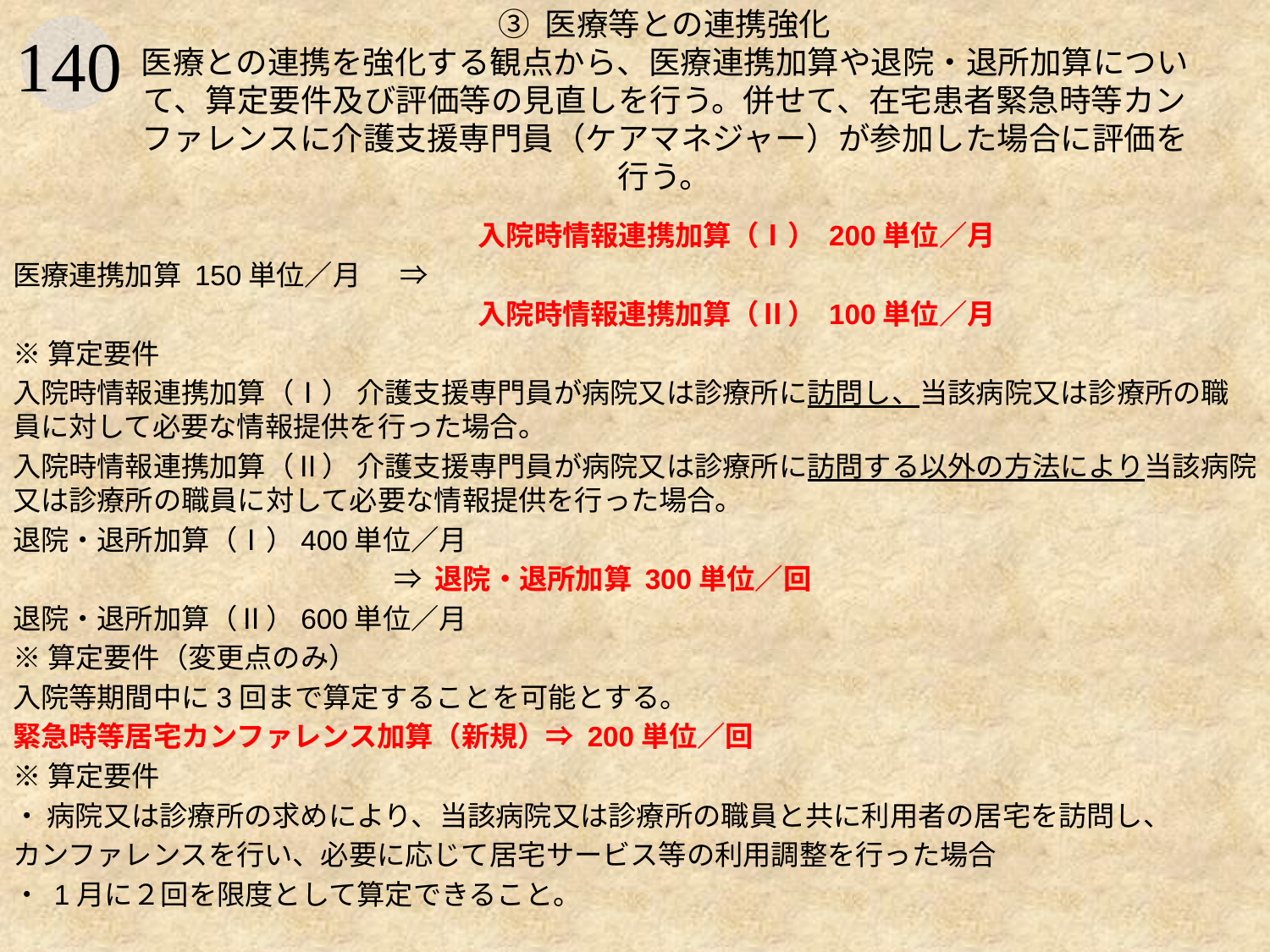

# ③ 医療等との連携強化 医療との連携を強化する観点から、医療連携加算や退院・退所加算について、算定要件及び評価等の見直しを行う。併せて、在宅患者緊急時等カンファレンスに介護支援専門員（ケアマネジャー）が参加した場合に評価を行う。

			　　　入院時情報連携加算（Ⅰ） 200単位／月
医療連携加算 150単位／月 	 ⇒
			　　　入院時情報連携加算（Ⅱ） 100単位／月
※算定要件
入院時情報連携加算（Ⅰ） 介護支援専門員が病院又は診療所に訪問し、当該病院又は診療所の職員に対して必要な情報提供を行った場合。
入院時情報連携加算（Ⅱ） 介護支援専門員が病院又は診療所に訪問する以外の方法により当該病院又は診療所の職員に対して必要な情報提供を行った場合。
退院・退所加算（Ⅰ）400単位／月
			⇒ 退院・退所加算 300単位／回
退院・退所加算（Ⅱ）600単位／月
※算定要件（変更点のみ）
入院等期間中に3回まで算定することを可能とする。
緊急時等居宅カンファレンス加算（新規）⇒ 200単位／回
※算定要件
・ 病院又は診療所の求めにより、当該病院又は診療所の職員と共に利用者の居宅を訪問し、
カンファレンスを行い、必要に応じて居宅サービス等の利用調整を行った場合
・ 1月に２回を限度として算定できること。